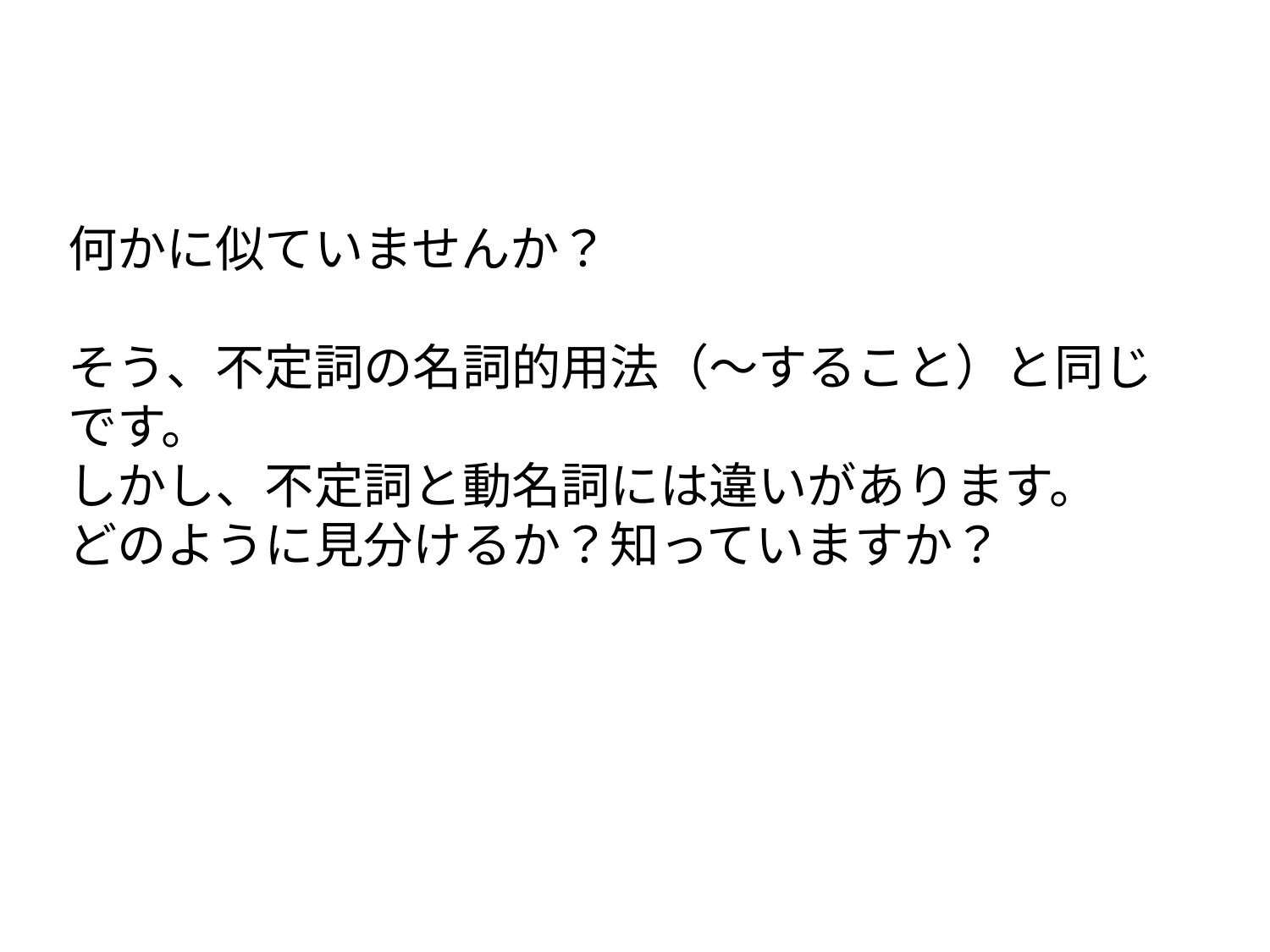

# 何かに似ていませんか？ そう、不定詞の名詞的用法（～すること）と同じです。 しかし、不定詞と動名詞には違いがあります。 どのように見分けるか？知っていますか？